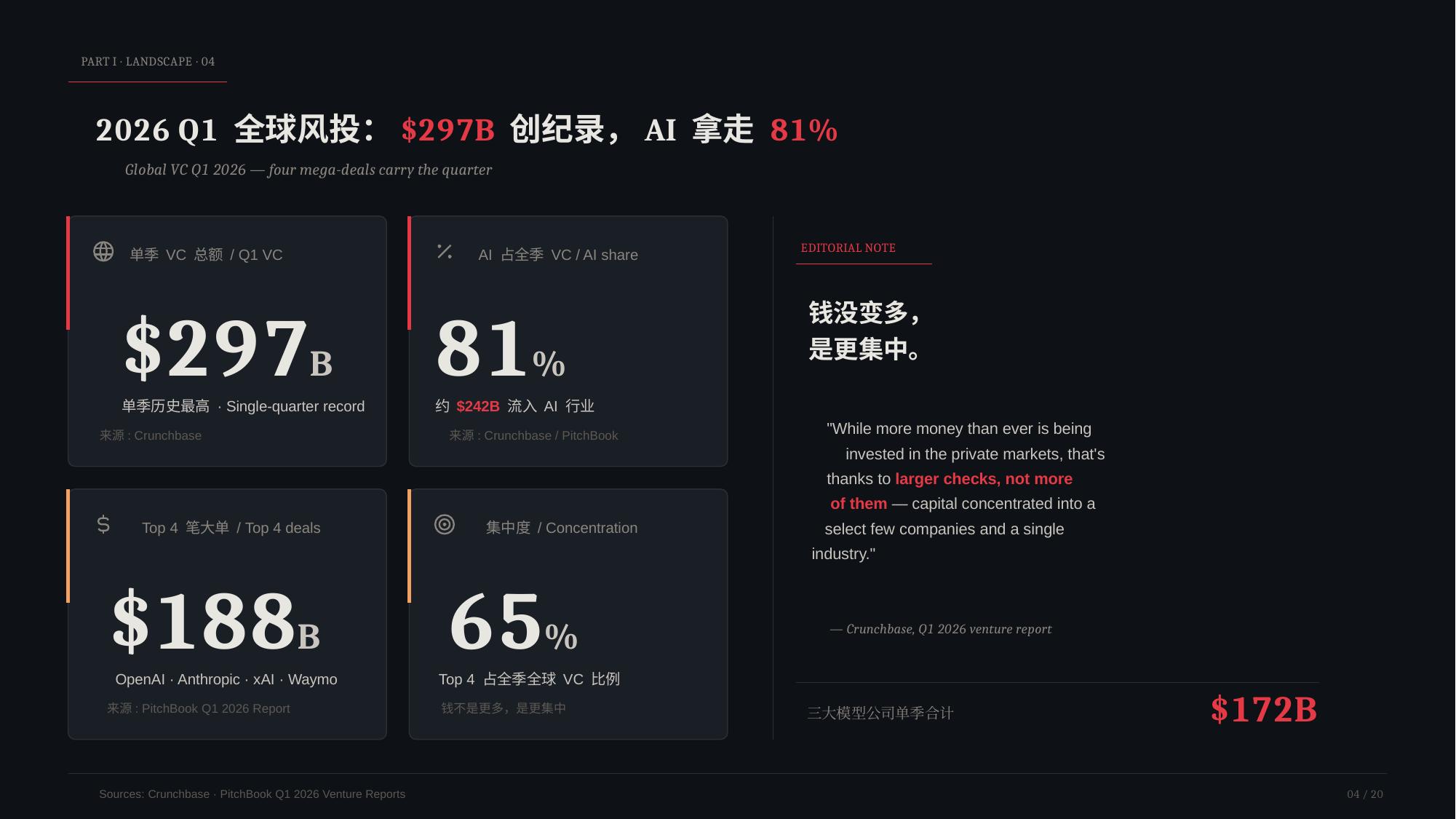

PART I · LANDSCAPE · 04

2026 Q1 全球风投：$297B 创纪录，AI 拿走 81%
Global VC Q1 2026 — four mega-deals carry the quarter

单季 VC 总额 / Q1 VC
$297B
单季历史最高 · Single-quarter record
来源: Crunchbase

AI 占全季 VC / AI share
81%
约 $242B 流入 AI 行业
来源: Crunchbase / PitchBook

EDITORIAL NOTE

钱没变多，
是更集中。
"While more money than ever is being
invested in the private markets, that's
thanks to larger checks, not more
of them — capital concentrated into a
select few companies and a single
industry."
— Crunchbase, Q1 2026 venture report

$172B
三大模型公司单季合计

Top 4 笔大单 / Top 4 deals
$188B
OpenAI · Anthropic · xAI · Waymo
来源: PitchBook Q1 2026 Report

集中度 / Concentration
65%
Top 4 占全季全球 VC 比例
钱不是更多，是更集中

Sources: Crunchbase · PitchBook Q1 2026 Venture Reports
04 / 20